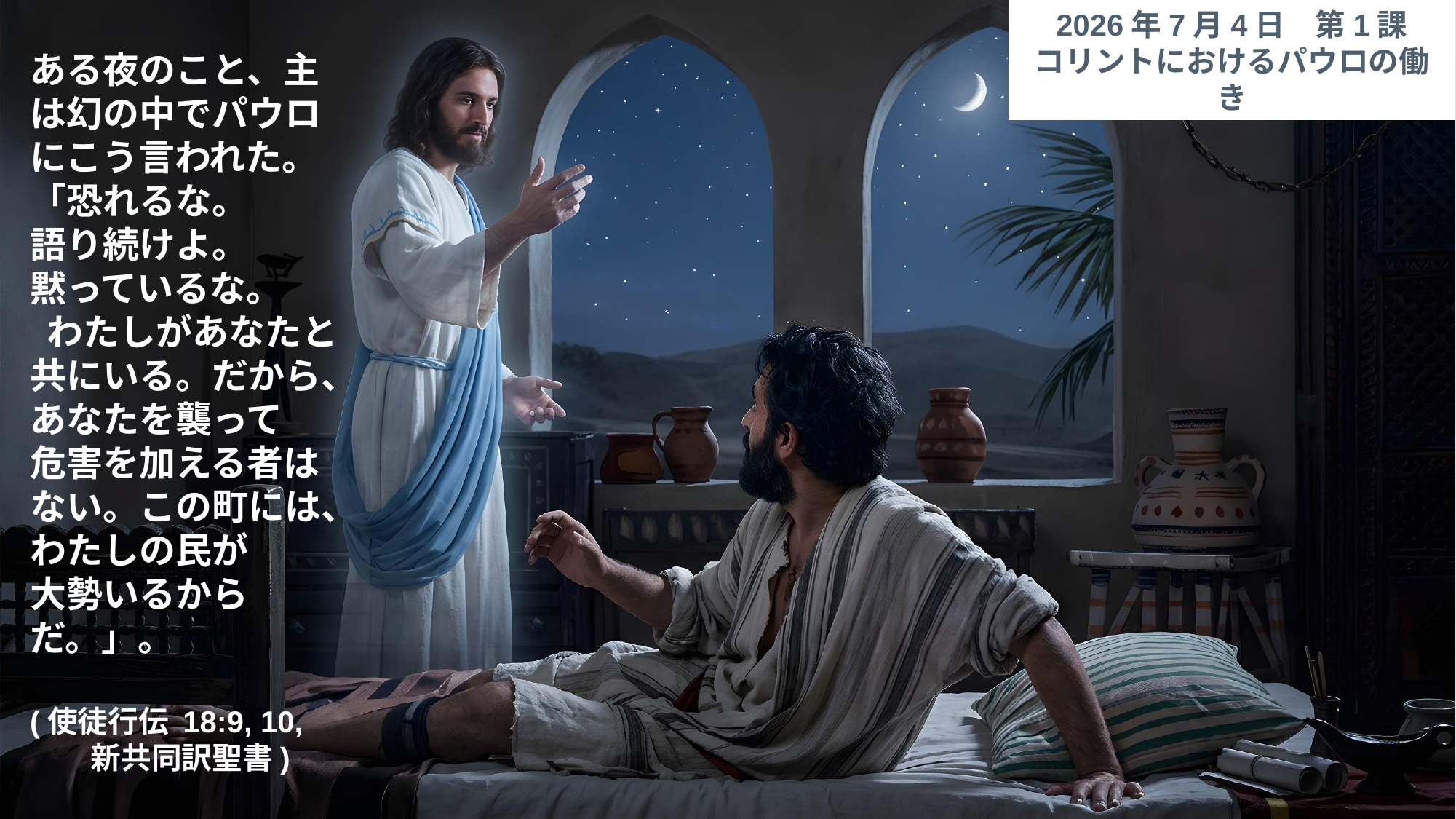

2026年7月4日　第1課
コリントにおけるパウロの働き
ある夜のこと、主は幻の中でパウロにこう言われた。「恐れるな。　　語り続けよ。　　黙っているな。
 わたしがあなたと共にいる。だから、あなたを襲って　危害を加える者はない。この町には、わたしの民が　　大勢いるからだ。」。
(使徒行伝 18:9, 10, 　　新共同訳聖書)